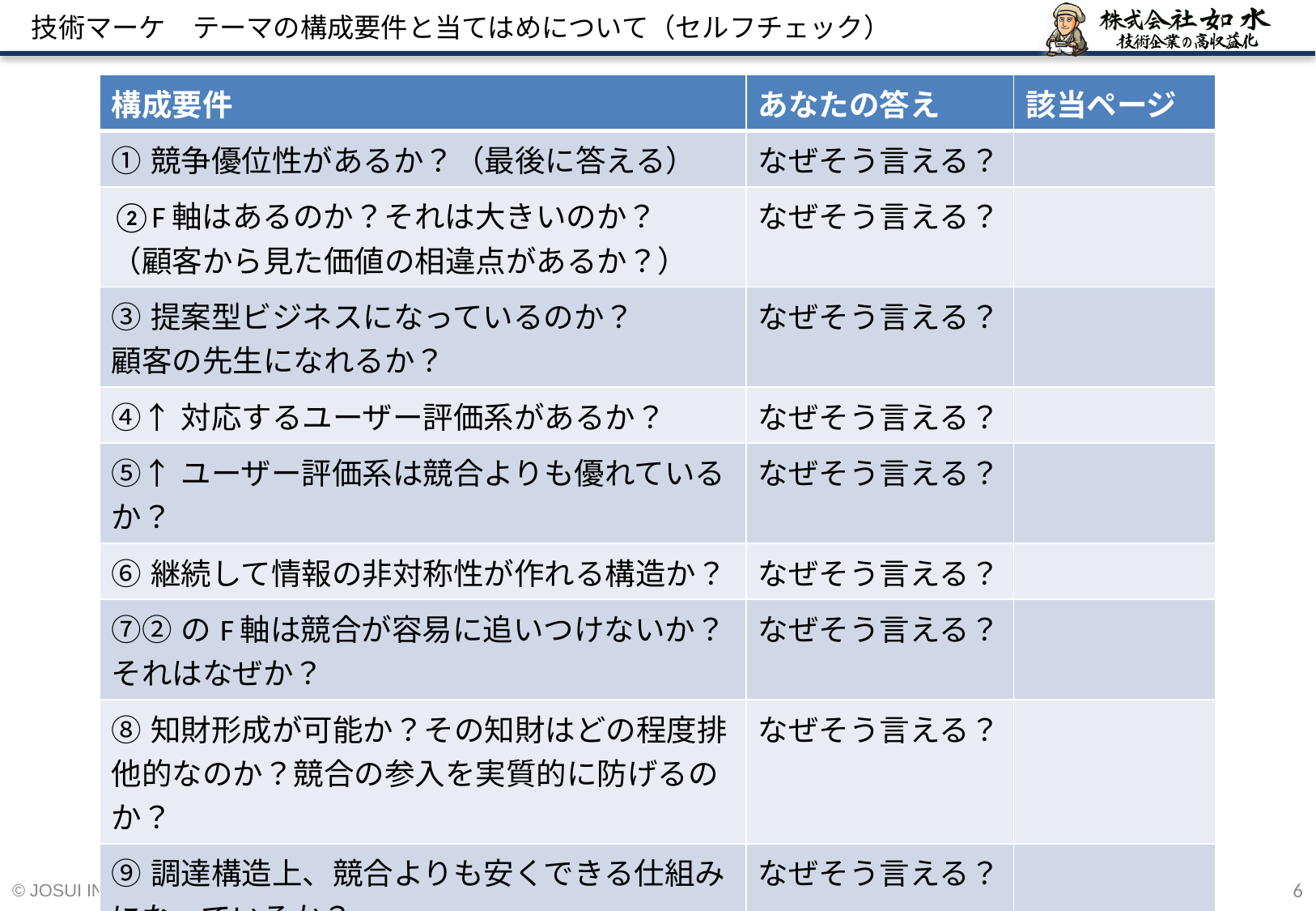

# 技術マーケ　テーマの構成要件と当てはめについて（セルフチェック）
| 構成要件 | あなたの答え | 該当ページ |
| --- | --- | --- |
| ①競争優位性があるか？（最後に答える） | なぜそう言える？ |  |
| ②F軸はあるのか？それは大きいのか？ （顧客から見た価値の相違点があるか？） | なぜそう言える？ |  |
| ③提案型ビジネスになっているのか？ 顧客の先生になれるか？ | なぜそう言える？ |  |
| ④↑対応するユーザー評価系があるか？ | なぜそう言える？ |  |
| ⑤↑ユーザー評価系は競合よりも優れているか？ | なぜそう言える？ |  |
| ⑥継続して情報の非対称性が作れる構造か？ | なぜそう言える？ |  |
| ⑦②のF軸は競合が容易に追いつけないか？それはなぜか？ | なぜそう言える？ |  |
| ⑧知財形成が可能か？その知財はどの程度排他的なのか？競合の参入を実質的に防げるのか？ | なぜそう言える？ |  |
| ⑨調達構造上、競合よりも安くできる仕組みになっているか？ | なぜそう言える？ |  |
| ⑩見込み利益が投資を大きく上回るか？ | なぜそう言える？ |  |
© JOSUI INC.　許可のない複製は法律で禁止されています。
6